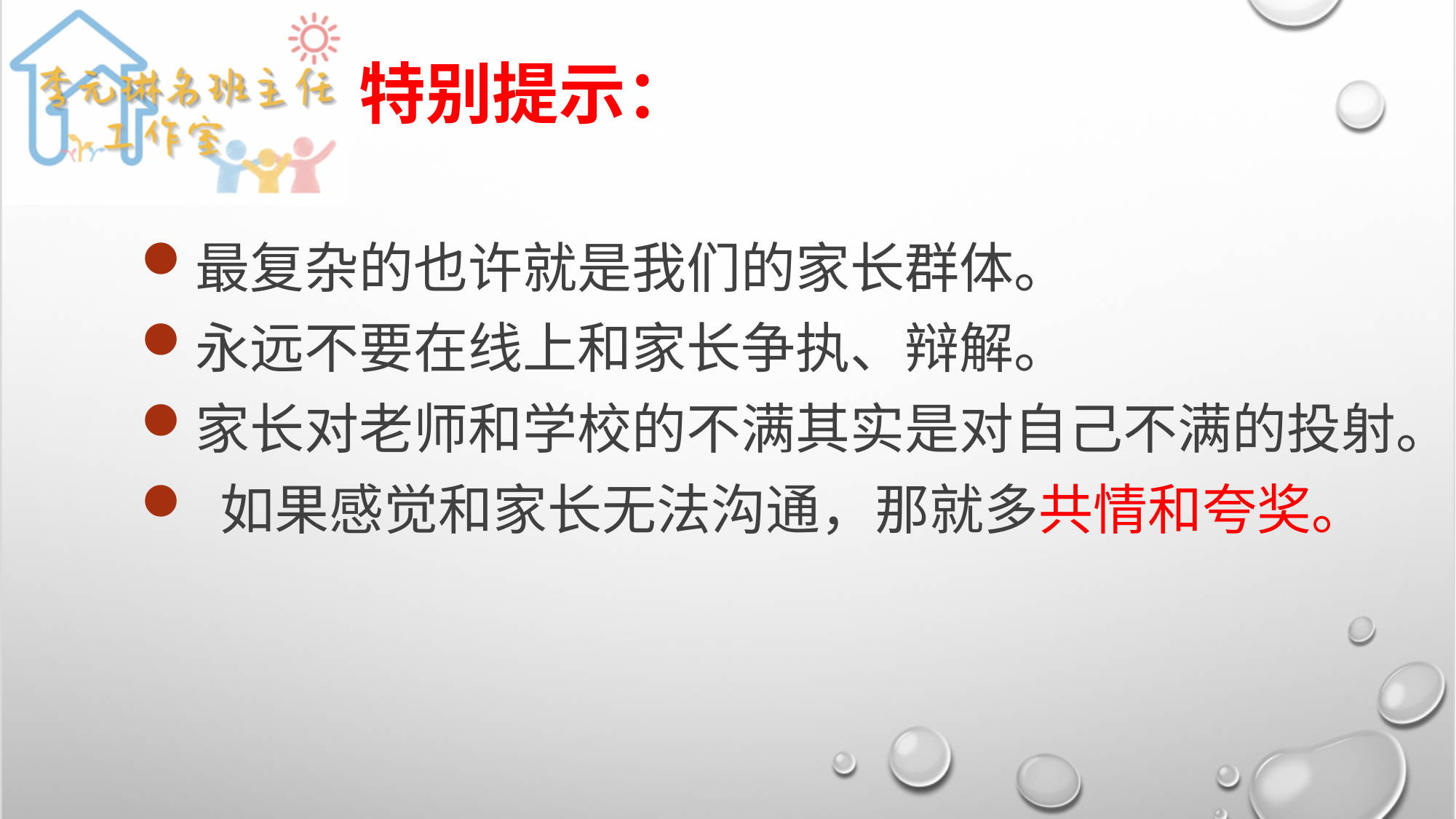

# 特别提示：
最复杂的也许就是我们的家长群体。
永远不要在线上和家长争执、辩解。
家长对老师和学校的不满其实是对自己不满的投射。
 如果感觉和家长无法沟通，那就多共情和夸奖。